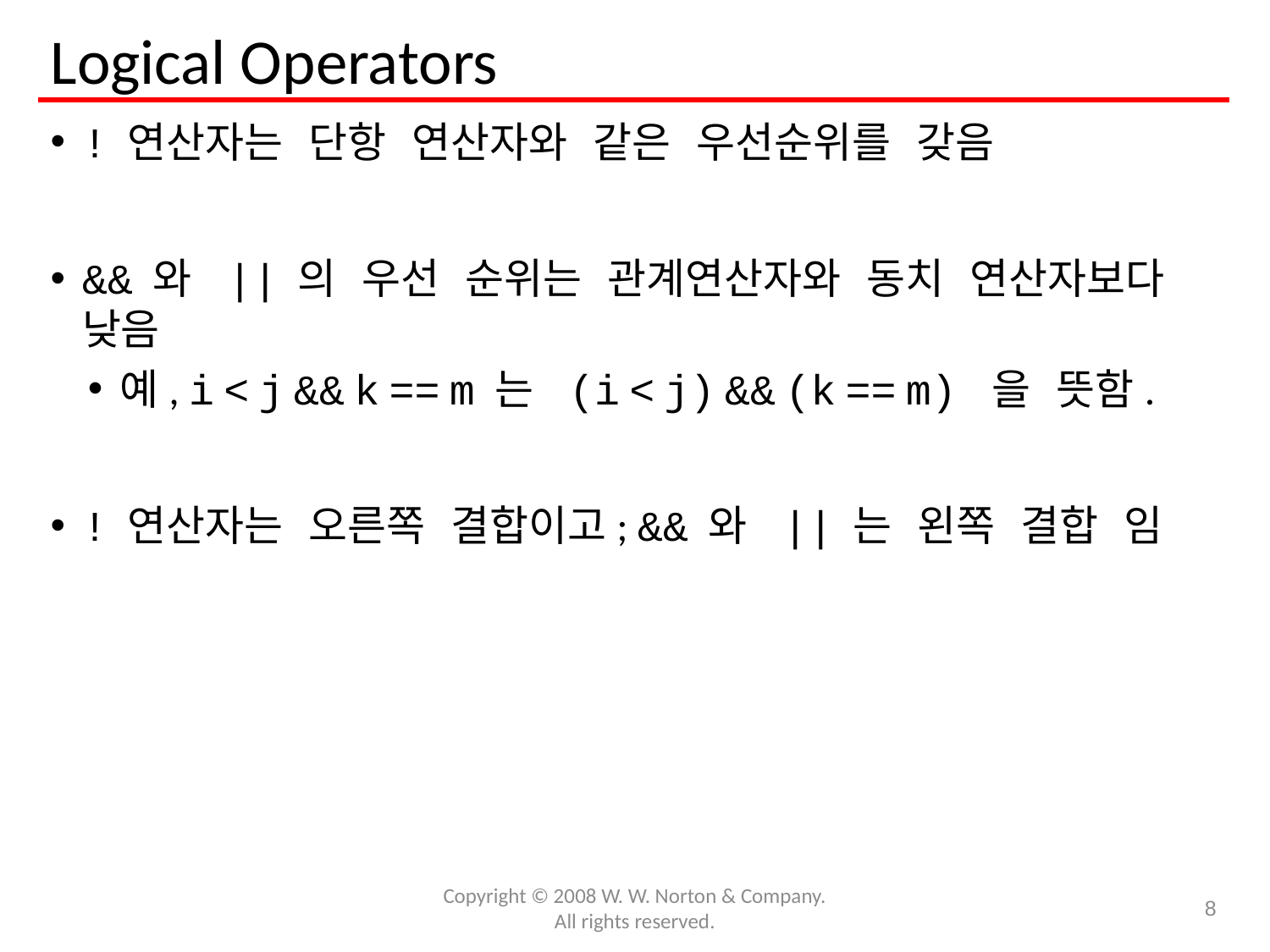

# Logical Operators
! 연산자는 단항 연산자와 같은 우선순위를 갖음

&& 와 || 의 우선 순위는 관계연산자와 동치 연산자보다 낮음
예, i < j && k == m 는 (i < j) && (k == m) 을 뜻함.

! 연산자는 오른쪽 결합이고; && 와 || 는 왼쪽 결합 임

Copyright © 2008 W. W. Norton & Company.
All rights reserved.
8